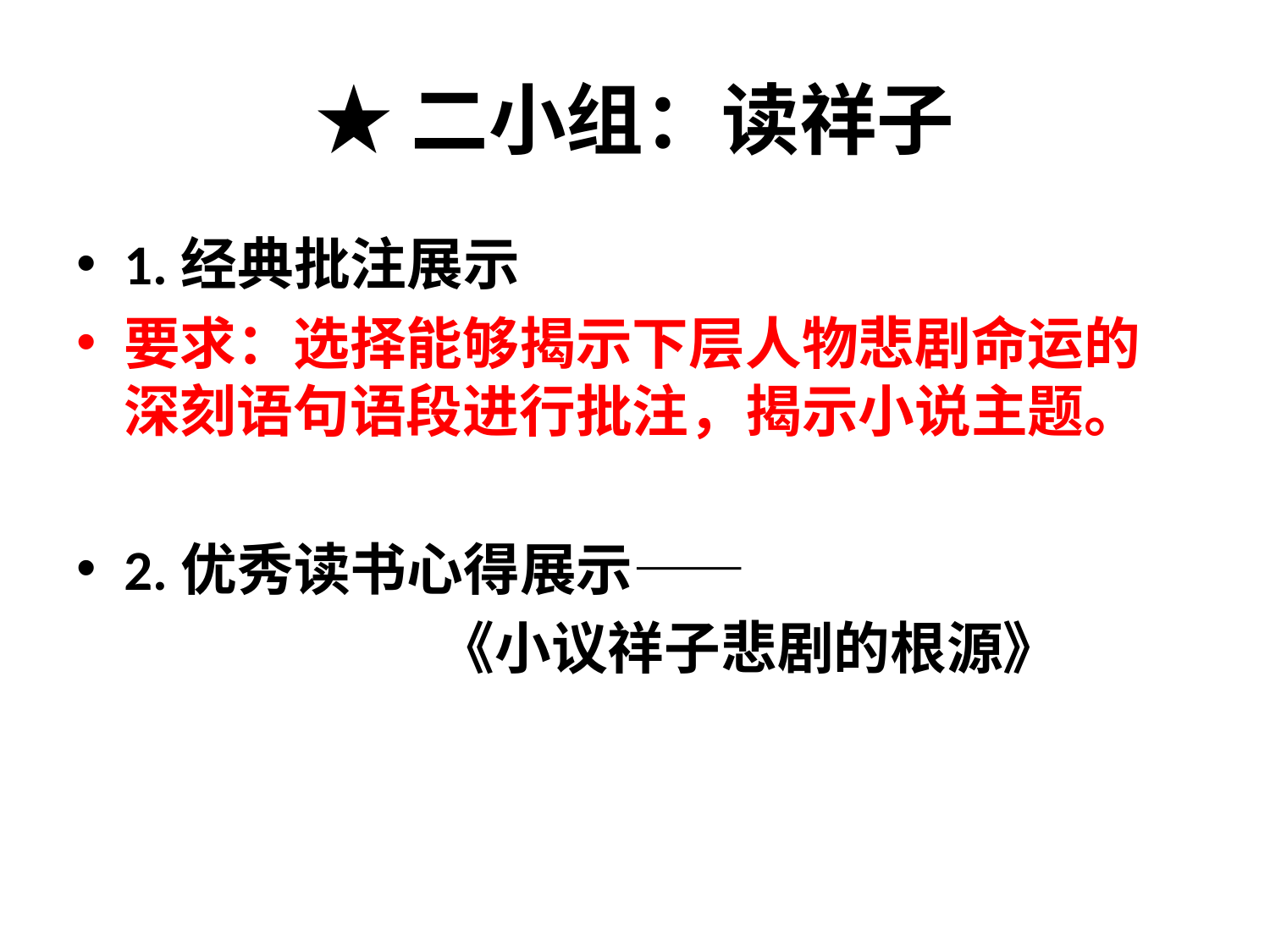

# ★二小组：读祥子
1.经典批注展示
要求：选择能够揭示下层人物悲剧命运的深刻语句语段进行批注，揭示小说主题。

2.优秀读书心得展示——
                           《小议祥子悲剧的根源》